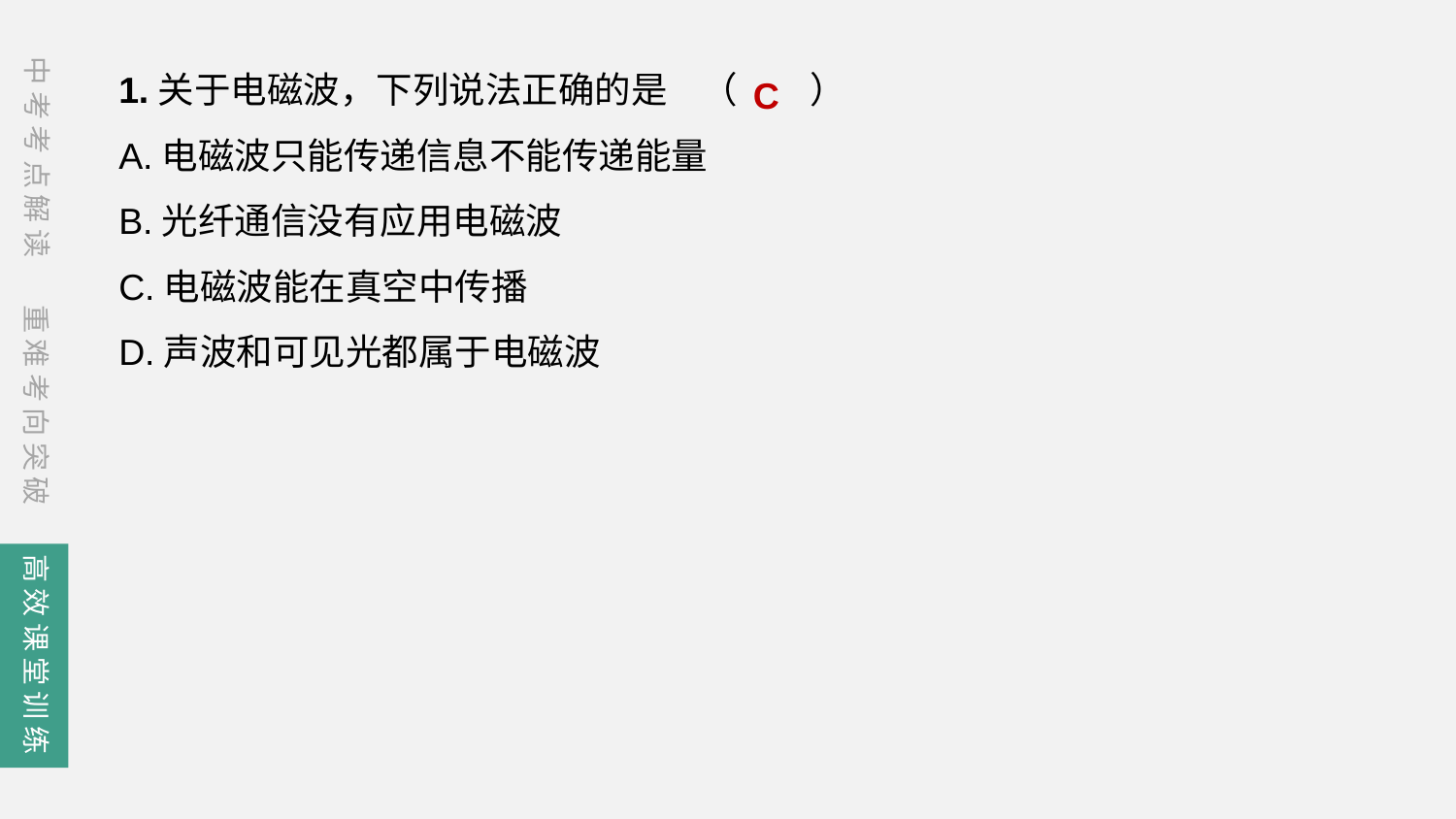

1.关于电磁波，下列说法正确的是	（　　）
A.电磁波只能传递信息不能传递能量
B.光纤通信没有应用电磁波
C.电磁波能在真空中传播
D.声波和可见光都属于电磁波
C
中考考点解读
重难考向突破
高效课堂训练